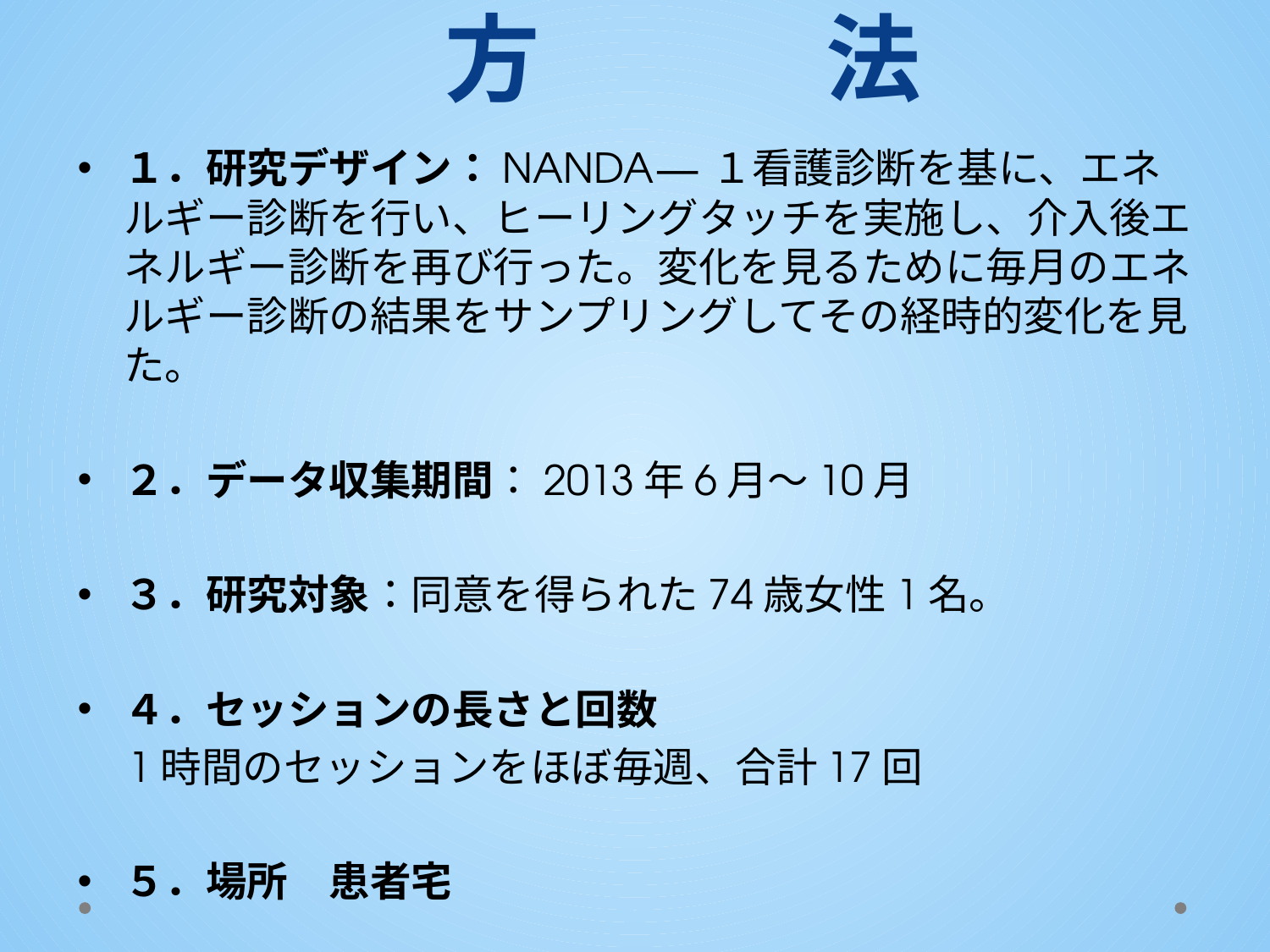

# 方　　　法
１．研究デザイン：NANDA―１看護診断を基に、エネルギー診断を行い、ヒーリングタッチを実施し、介入後エネルギー診断を再び行った。変化を見るために毎月のエネルギー診断の結果をサンプリングしてその経時的変化を見た。

２．データ収集期間：2013年6月～10月

３．研究対象：同意を得られた74歳女性1名。

４．セッションの長さと回数
　1時間のセッションをほぼ毎週、合計17回

５．場所　患者宅